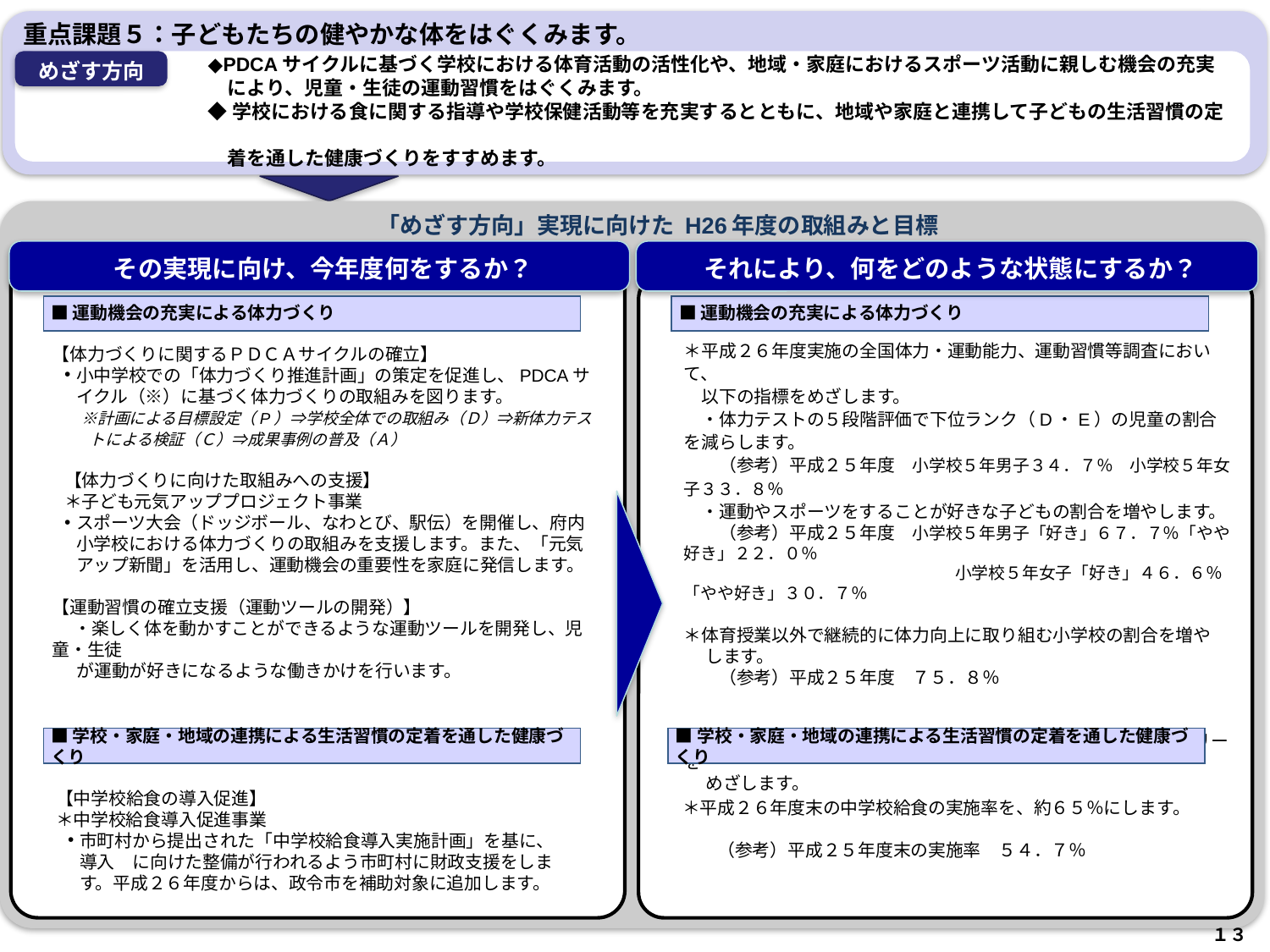

重点課題５：子どもたちの健やかな体をはぐくみます。
◆PDCAサイクルに基づく学校における体育活動の活性化や、地域・家庭におけるスポーツ活動に親しむ機会の充実
　により、児童・生徒の運動習慣をはぐくみます。
◆学校における食に関する指導や学校保健活動等を充実するとともに、地域や家庭と連携して子どもの生活習慣の定
　着を通した健康づくりをすすめます。
めざす方向

　　 「めざす方向」実現に向けた H26年度の取組みと目標
その実現に向け、今年度何をするか？
それにより、何をどのような状態にするか？

■運動機会の充実による体力づくり
■運動機会の充実による体力づくり
＊平成２６年度実施の全国体力・運動能力、運動習慣等調査において、
　以下の指標をめざします。
　・体力テストの５段階評価で下位ランク（D・E）の児童の割合を減らします。
　　（参考）平成２５年度　小学校５年男子３４．７％　小学校５年女子３３．８％
　・運動やスポーツをすることが好きな子どもの割合を増やします。
　　（参考）平成２５年度　小学校５年男子「好き」６７．７％「やや好き」２２．０％
　　　　　　　　　　　　　　　　 小学校５年女子「好き」４６．６％「やや好き」３０．７％

＊体育授業以外で継続的に体力向上に取り組む小学校の割合を増や
　 します。
　　（参考）平成２５年度　７５．８％

＊元気アッププロジェクト事業に３５以上の市町村からのエントリーを
　 めざします。

【体力づくりに関するＰＤＣＡサイクルの確立】
小中学校での「体力づくり推進計画」の策定を促進し、PDCAサイクル（※）に基づく体力づくりの取組みを図ります。
　※計画による目標設定（P）⇒学校全体での取組み（Ｄ）⇒新体力テストによる検証（Ｃ）⇒成果事例の普及（Ａ）

【体力づくりに向けた取組みへの支援】
＊子ども元気アッププロジェクト事業
スポーツ大会（ドッジボール、なわとび、駅伝）を開催し、府内小学校における体力づくりの取組みを支援します。また、「元気アップ新聞」を活用し、運動機会の重要性を家庭に発信します。

【運動習慣の確立支援（運動ツールの開発）】
　 ・楽しく体を動かすことができるような運動ツールを開発し、児童・生徒
     が運動が好きになるような働きかけを行います。

■学校・家庭・地域の連携による生活習慣の定着を通した健康づくり
■学校・家庭・地域の連携による生活習慣の定着を通した健康づくり
【中学校給食の導入促進】
＊中学校給食導入促進事業
市町村から提出された「中学校給食導入実施計画」を基に、導入　に向けた整備が行われるよう市町村に財政支援をします。平成２６年度からは、政令市を補助対象に追加します。

＊平成２６年度末の中学校給食の実施率を、約６５％にします。
　　（参考）平成２５年度末の実施率　５４．７％

２０
１３